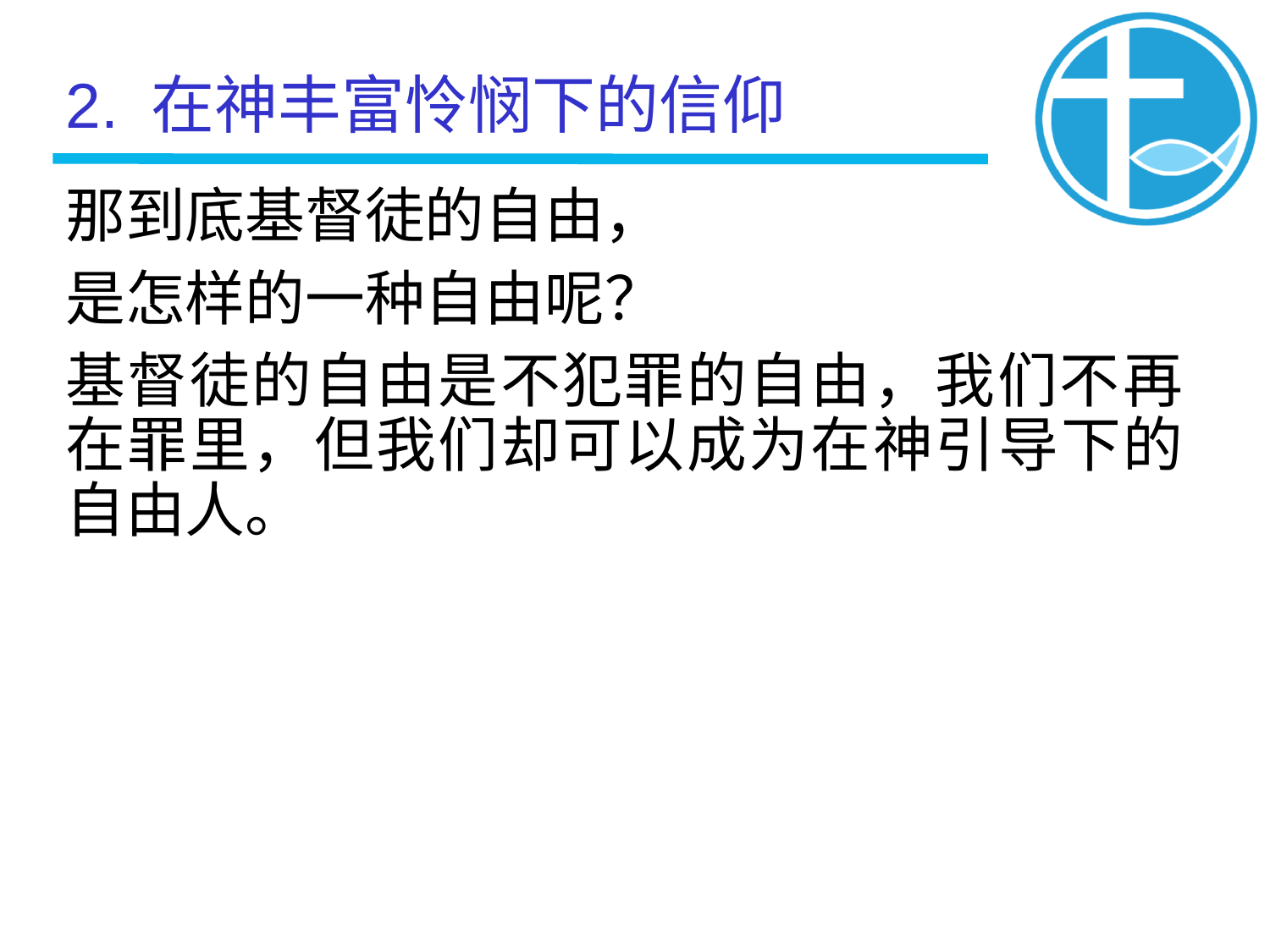

2. 在神丰富怜悯下的信仰
那到底基督徒的自由，
是怎样的一种自由呢？
基督徒的自由是不犯罪的自由，我们不再在罪里，但我们却可以成为在神引导下的自由人。